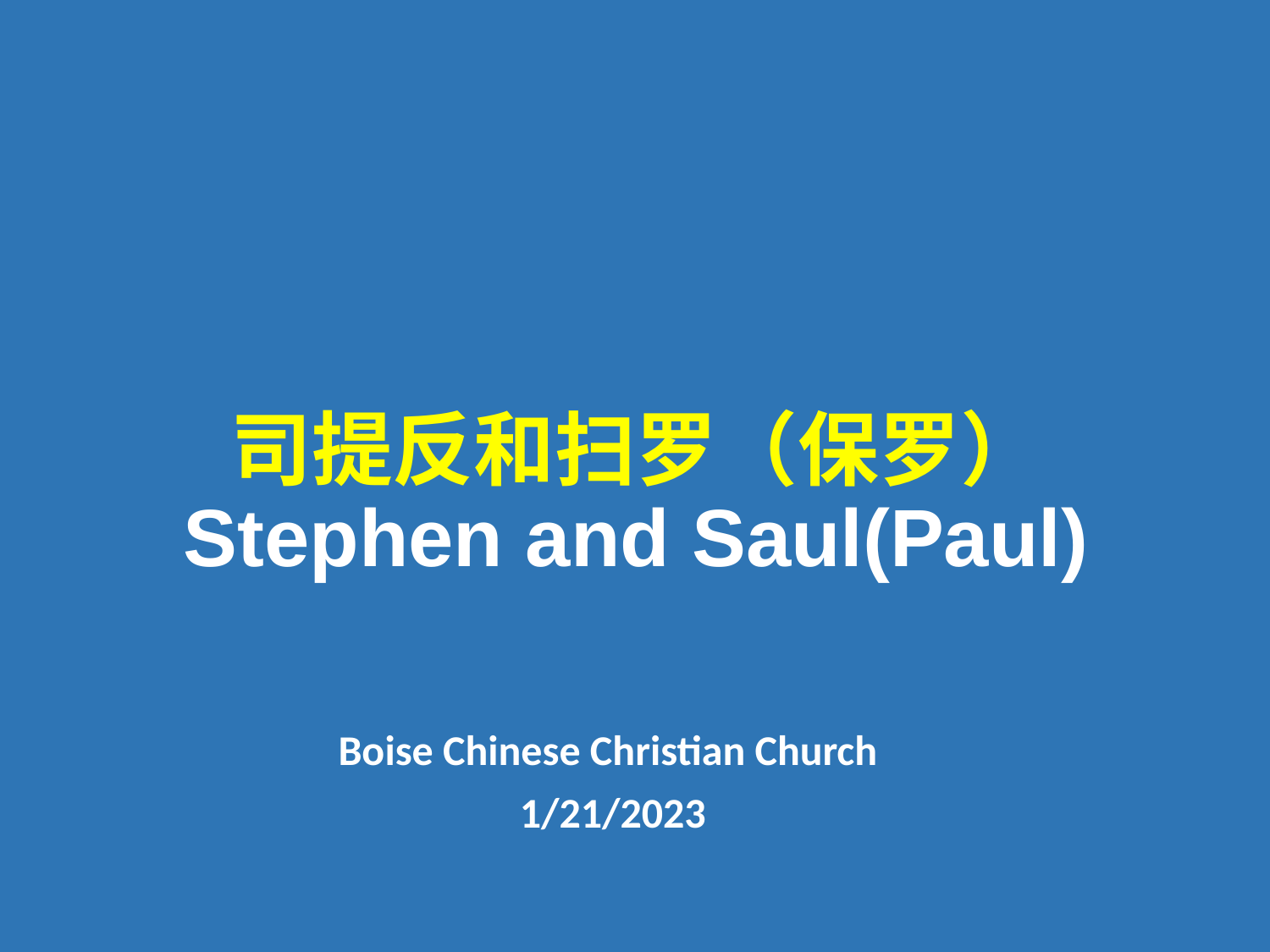

# 司提反和扫罗（保罗） Stephen and Saul(Paul)
Boise Chinese Christian Church
1/21/2023